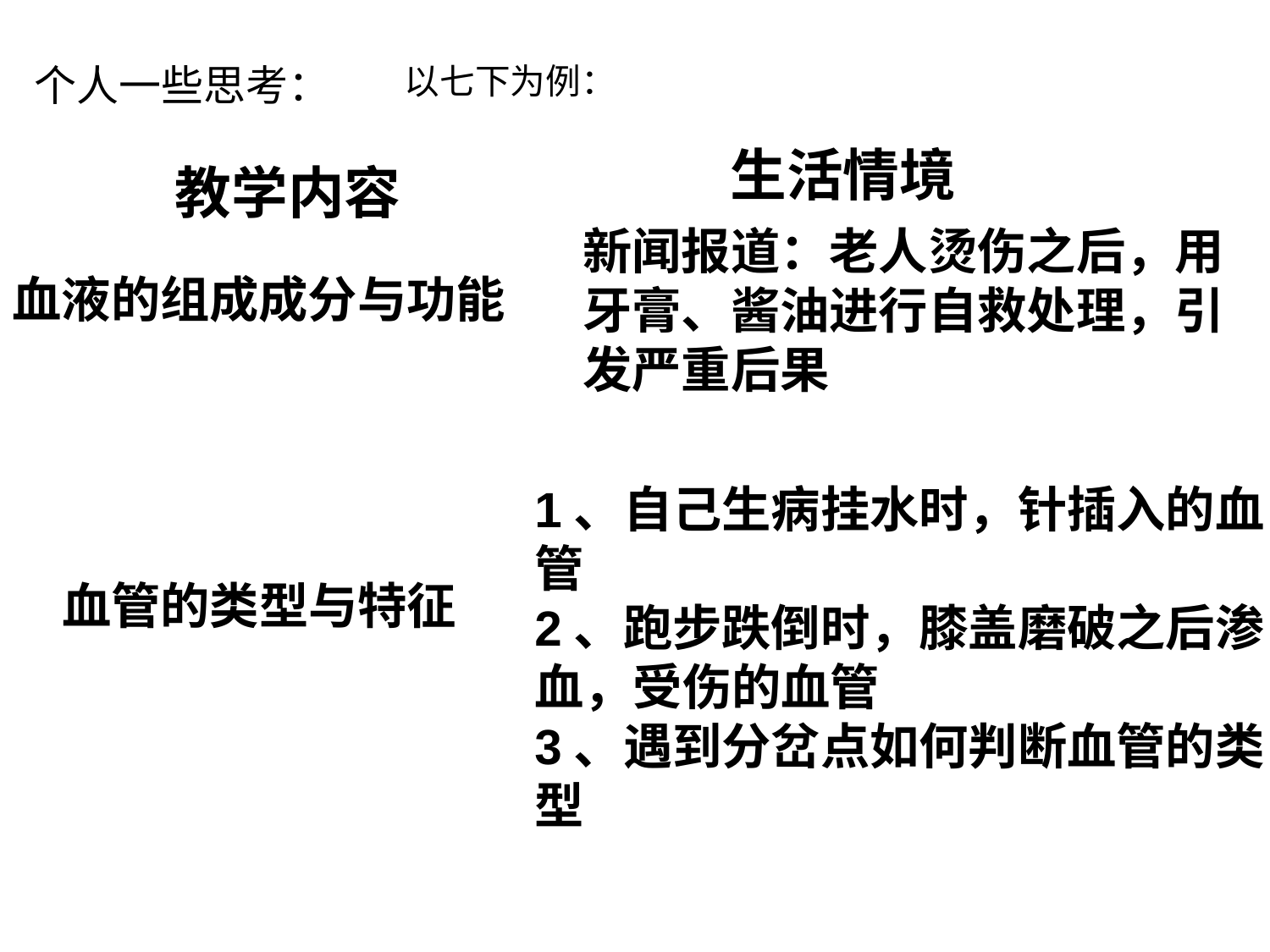

个人一些思考：
以七下为例：
生活情境
教学内容
新闻报道：老人烫伤之后，用牙膏、酱油进行自救处理，引发严重后果
血液的组成成分与功能
1、自己生病挂水时，针插入的血管
2、跑步跌倒时，膝盖磨破之后渗血，受伤的血管
3、遇到分岔点如何判断血管的类型
血管的类型与特征